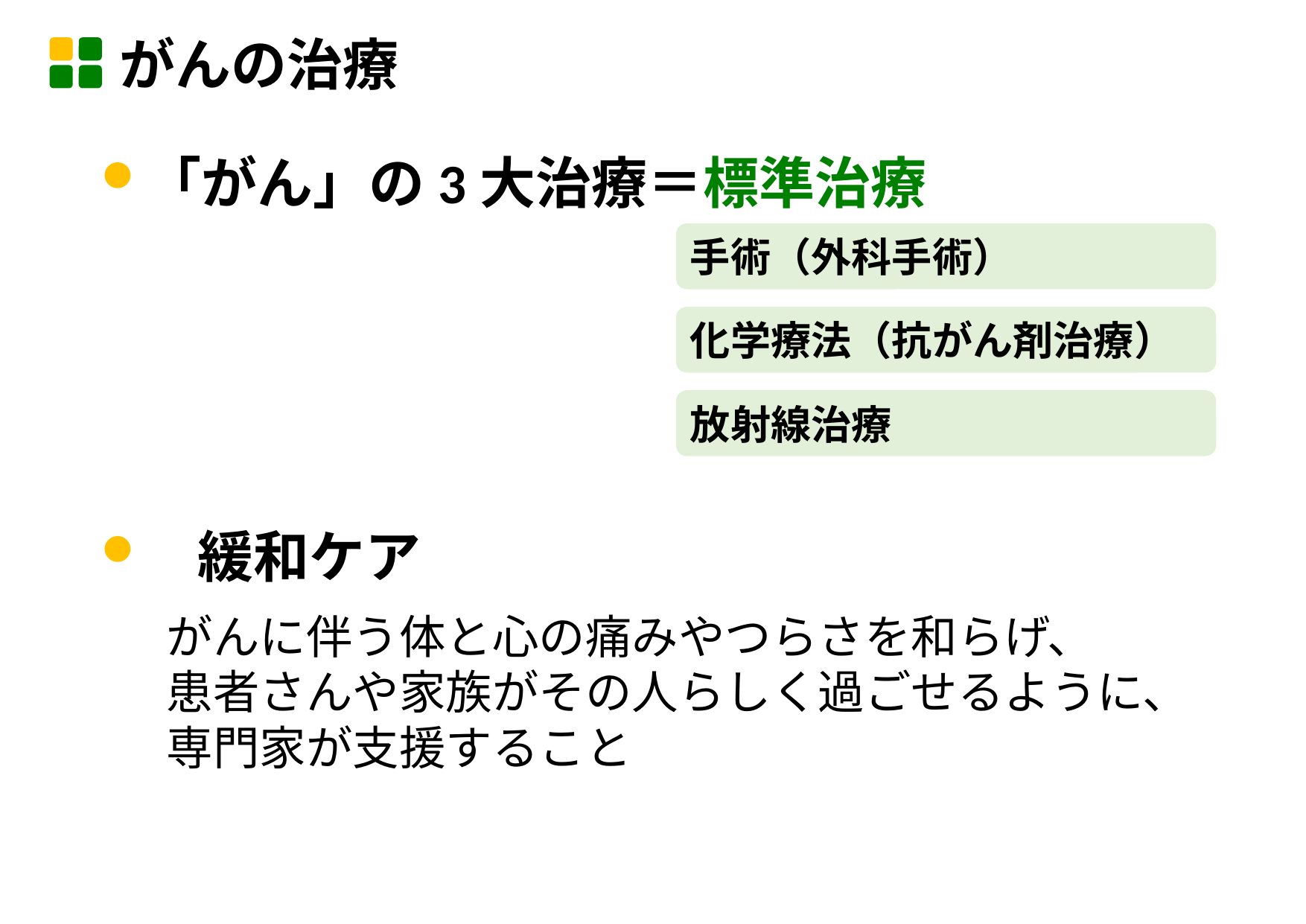

がんの治療

「がん」の3大治療＝標準治療

手術（外科手術）
化学療法（抗がん剤治療）
放射線治療
	緩和ケア
がんに伴う体と心の痛みやつらさを和らげ、
患者さんや家族がその人らしく過ごせるように、専門家が支援すること